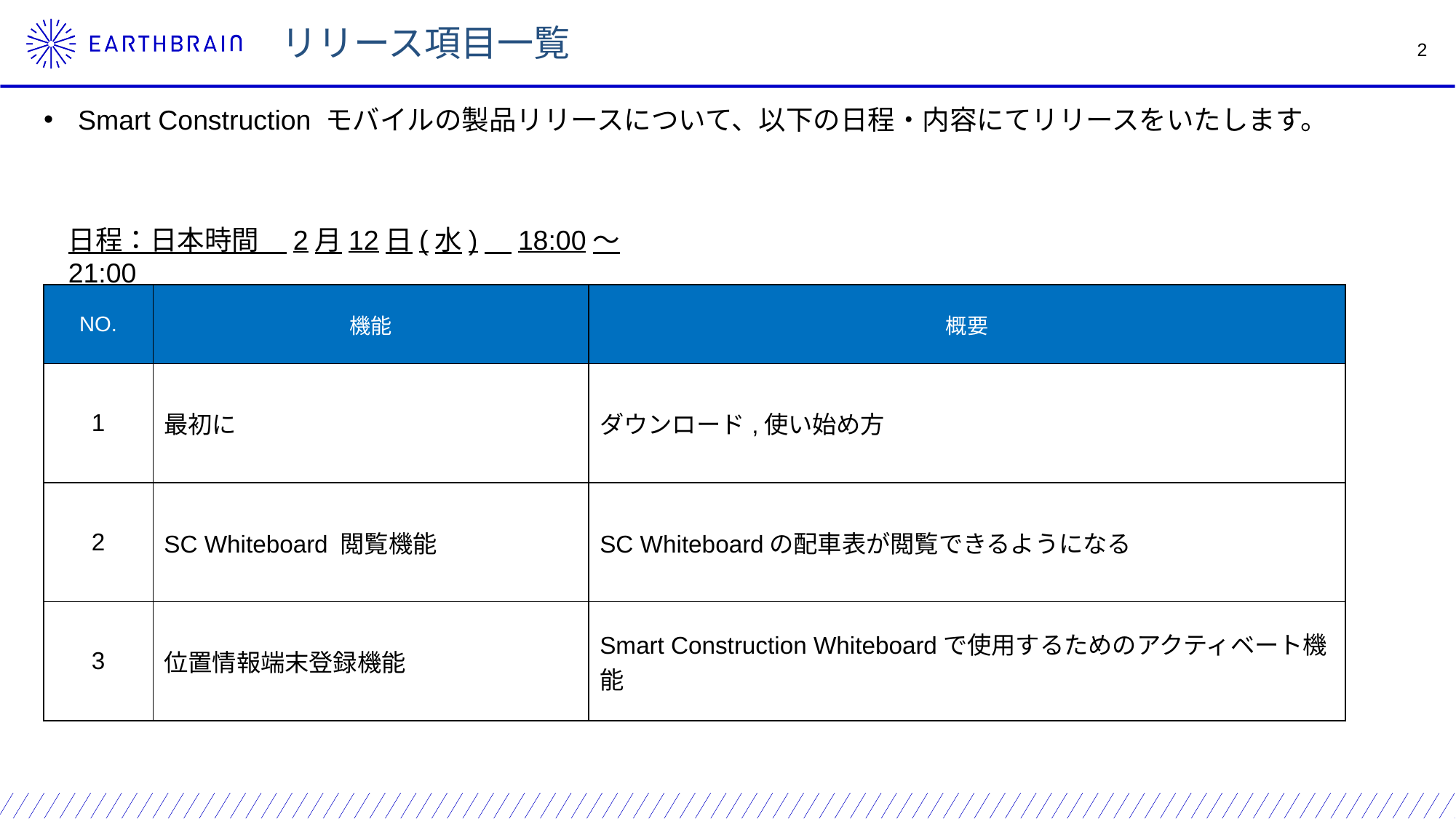

リリース項目一覧
Smart Construction モバイルの製品リリースについて、以下の日程・内容にてリリースをいたします。
日程：日本時間　2月12日(水)　18:00～21:00
| NO. | 機能 | 概要 |
| --- | --- | --- |
| 1 | 最初に | ダウンロード,使い始め方 |
| 2 | SC Whiteboard 閲覧機能 | SC Whiteboardの配車表が閲覧できるようになる |
| 3 | 位置情報端末登録機能 | Smart Construction Whiteboardで使用するためのアクティベート機能 |